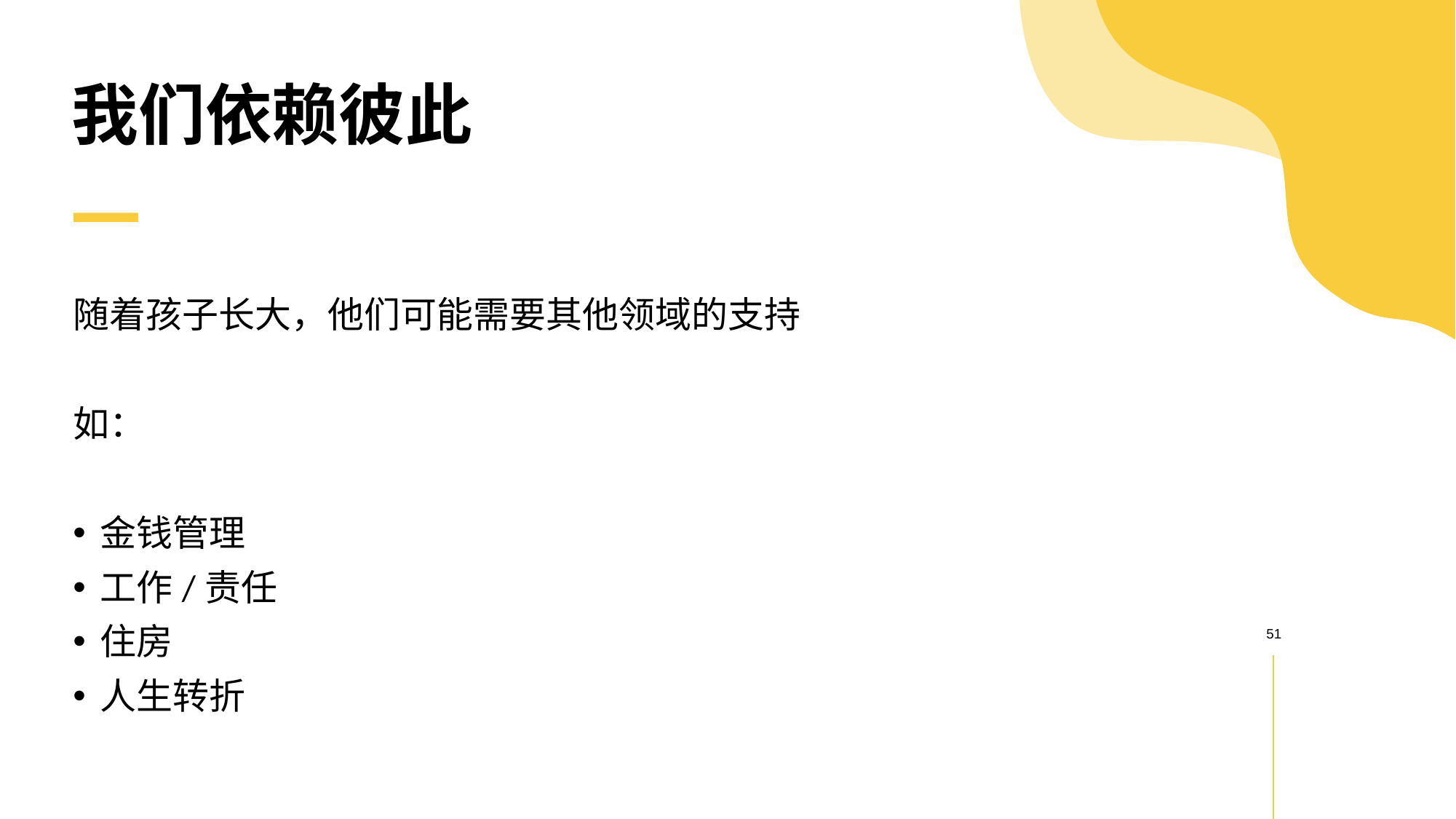

# 我们依赖彼此

随着孩子长大，他们可能需要其他领域的支持

如：

金钱管理
工作/责任
住房
人生转折
51